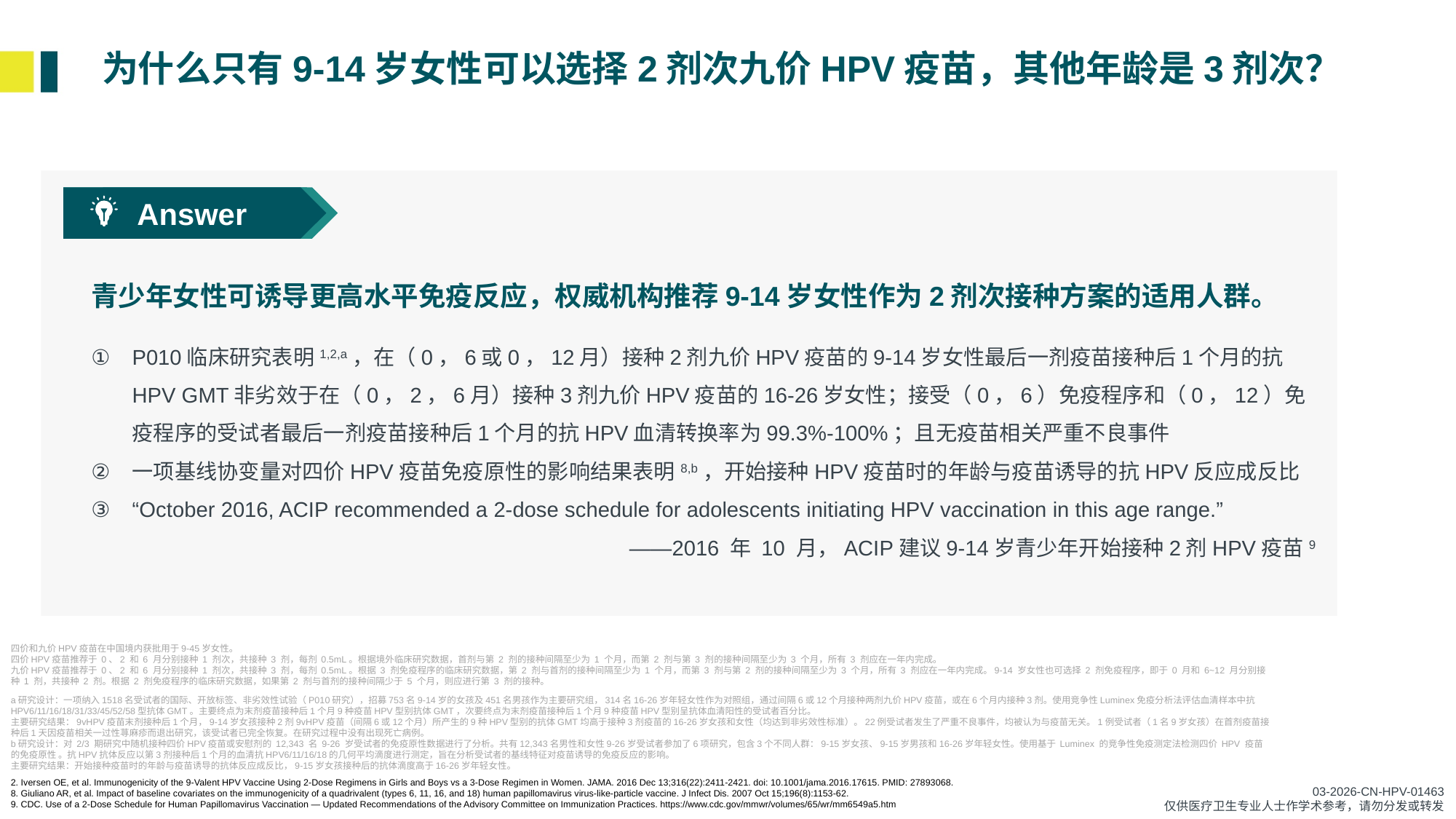

# 为什么只有9-14岁女性可以选择2剂次九价HPV疫苗，其他年龄是3剂次？

Answer

青少年女性可诱导更高水平免疫反应，权威机构推荐9-14岁女性作为2剂次接种方案的适用人群。
P010临床研究表明1,2,a，在（0，6或0，12月）接种2剂九价HPV疫苗的9-14岁女性最后一剂疫苗接种后1个月的抗HPV GMT非劣效于在（0，2，6月）接种3剂九价HPV疫苗的16-26岁女性；接受（0，6）免疫程序和（0，12）免疫程序的受试者最后一剂疫苗接种后1个月的抗HPV血清转换率为99.3%-100%；且无疫苗相关严重不良事件
一项基线协变量对四价HPV疫苗免疫原性的影响结果表明8,b，开始接种HPV疫苗时的年龄与疫苗诱导的抗HPV反应成反比
“October 2016, ACIP recommended a 2-dose schedule for adolescents initiating HPV vaccination in this age range.”
——2016 年 10 月，ACIP建议9-14岁青少年开始接种2剂HPV疫苗9
四价和九价HPV疫苗在中国境内获批用于9-45岁女性。
四价HPV疫苗推荐于 0、2 和 6 月分别接种 1 剂次，共接种 3 剂，每剂 0.5mL。根据境外临床研究数据，首剂与第 2 剂的接种间隔至少为 1 个月，而第 2 剂与第 3 剂的接种间隔至少为 3 个月，所有 3 剂应在一年内完成。
九价HPV疫苗推荐于 0、2 和 6 月分别接种 1 剂次，共接种 3 剂，每剂 0.5mL。根据 3 剂免疫程序的临床研究数据，第 2 剂与首剂的接种间隔至少为 1 个月，而第 3 剂与第 2 剂的接种间隔至少为 3 个月，所有 3 剂应在一年内完成。9-14 岁女性也可选择 2 剂免疫程序，即于 0 月和 6~12 月分别接种 1 剂，共接种 2 剂。根据 2 剂免疫程序的临床研究数据，如果第 2 剂与首剂的接种间隔少于 5 个月，则应进行第 3 剂的接种。
a研究设计：一项纳入1518名受试者的国际、开放标签、非劣效性试验（P010研究），招募753名9-14岁的女孩及451名男孩作为主要研究组，314名16-26岁年轻女性作为对照组，通过间隔6或12个月接种两剂九价HPV疫苗，或在6个月内接种3剂。使用竞争性Luminex免疫分析法评估血清样本中抗HPV6/11/16/18/31/33/45/52/58型抗体GMT。主要终点为末剂疫苗接种后1个月9种疫苗HPV型别抗体GMT，次要终点为末剂疫苗接种后1个月9种疫苗HPV型别呈抗体血清阳性的受试者百分比。
主要研究结果：9vHPV疫苗末剂接种后1个月，9-14岁女孩接种2剂9vHPV疫苗（间隔6或12个月）所产生的9种HPV型别的抗体GMT均高于接种3剂疫苗的16-26岁女孩和女性（均达到非劣效性标准）。22例受试者发生了严重不良事件，均被认为与疫苗无关。1例受试者（1名9岁女孩）在首剂疫苗接种后1天因疫苗相关一过性荨麻疹而退出研究，该受试者已完全恢复。在研究过程中没有出现死亡病例。
b研究设计：对 2/3 期研究中随机接种四价HPV疫苗或安慰剂的 12,343 名 9-26 岁受试者的免疫原性数据进行了分析。共有12,343名男性和女性9-26岁受试者参加了6项研究，包含3个不同人群：9-15岁女孩、9-15岁男孩和16-26岁年轻女性。使用基于 Luminex 的竞争性免疫测定法检测四价 HPV 疫苗的免疫原性 。抗HPV抗体反应以第3剂接种后1个月的血清抗HPV6/11/16/18的几何平均滴度进行测定，旨在分析受试者的基线特征对疫苗诱导的免疫反应的影响。
主要研究结果：开始接种疫苗时的年龄与疫苗诱导的抗体反应成反比，9-15岁女孩接种后的抗体滴度高于16-26岁年轻女性。
2. Iversen OE, et al. Immunogenicity of the 9-Valent HPV Vaccine Using 2-Dose Regimens in Girls and Boys vs a 3-Dose Regimen in Women. JAMA. 2016 Dec 13;316(22):2411-2421. doi: 10.1001/jama.2016.17615. PMID: 27893068.
8. Giuliano AR, et al. Impact of baseline covariates on the immunogenicity of a quadrivalent (types 6, 11, 16, and 18) human papillomavirus virus-like-particle vaccine. J Infect Dis. 2007 Oct 15;196(8):1153-62.
9. CDC. Use of a 2-Dose Schedule for Human Papillomavirus Vaccination — Updated Recommendations of the Advisory Committee on Immunization Practices. https://www.cdc.gov/mmwr/volumes/65/wr/mm6549a5.htm